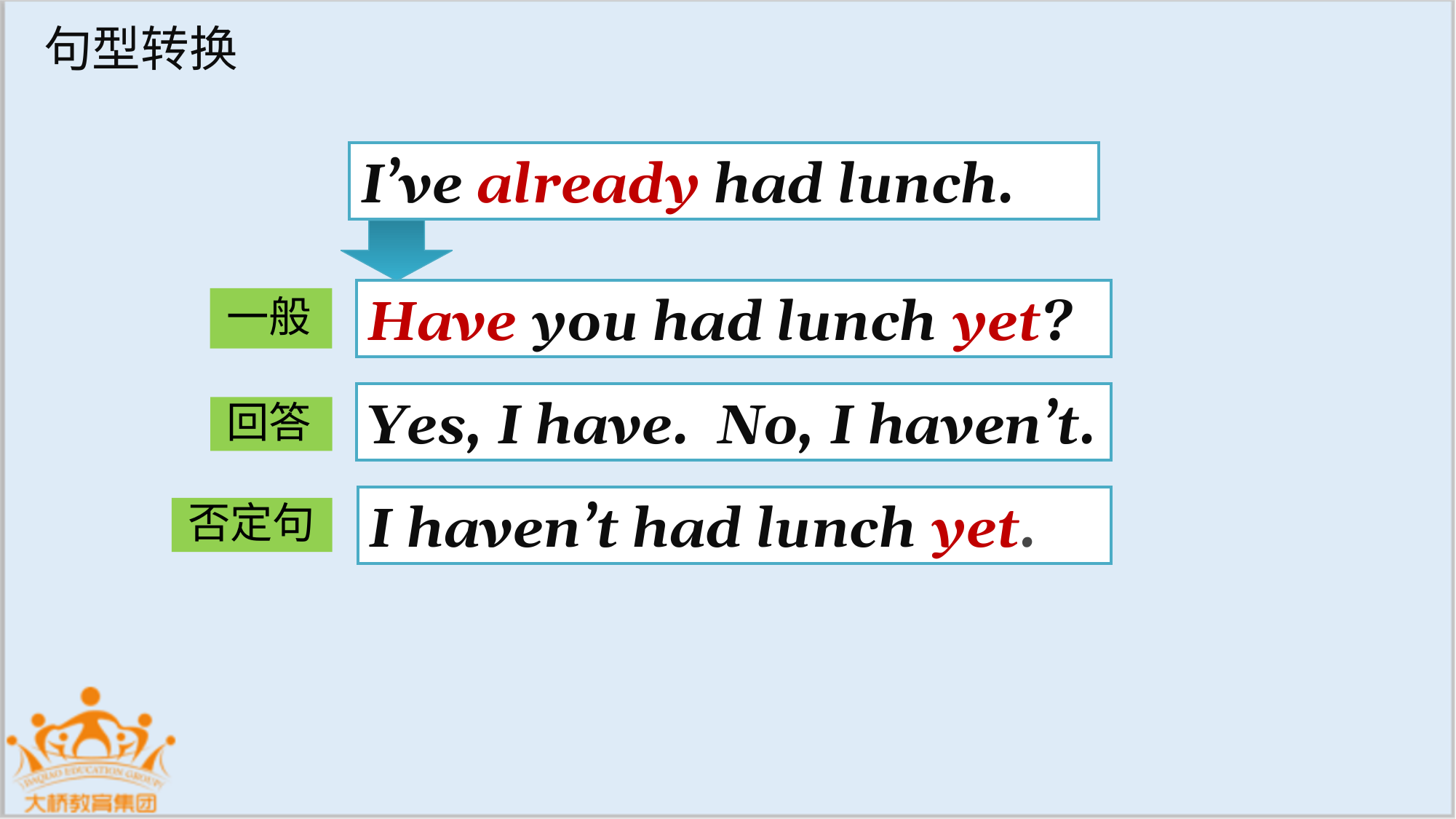

句型转换
I’ve already had lunch.

Have you had lunch yet?
一般
Yes, I have.  No, I haven’t.
回答
I haven’t had lunch yet.
否定句